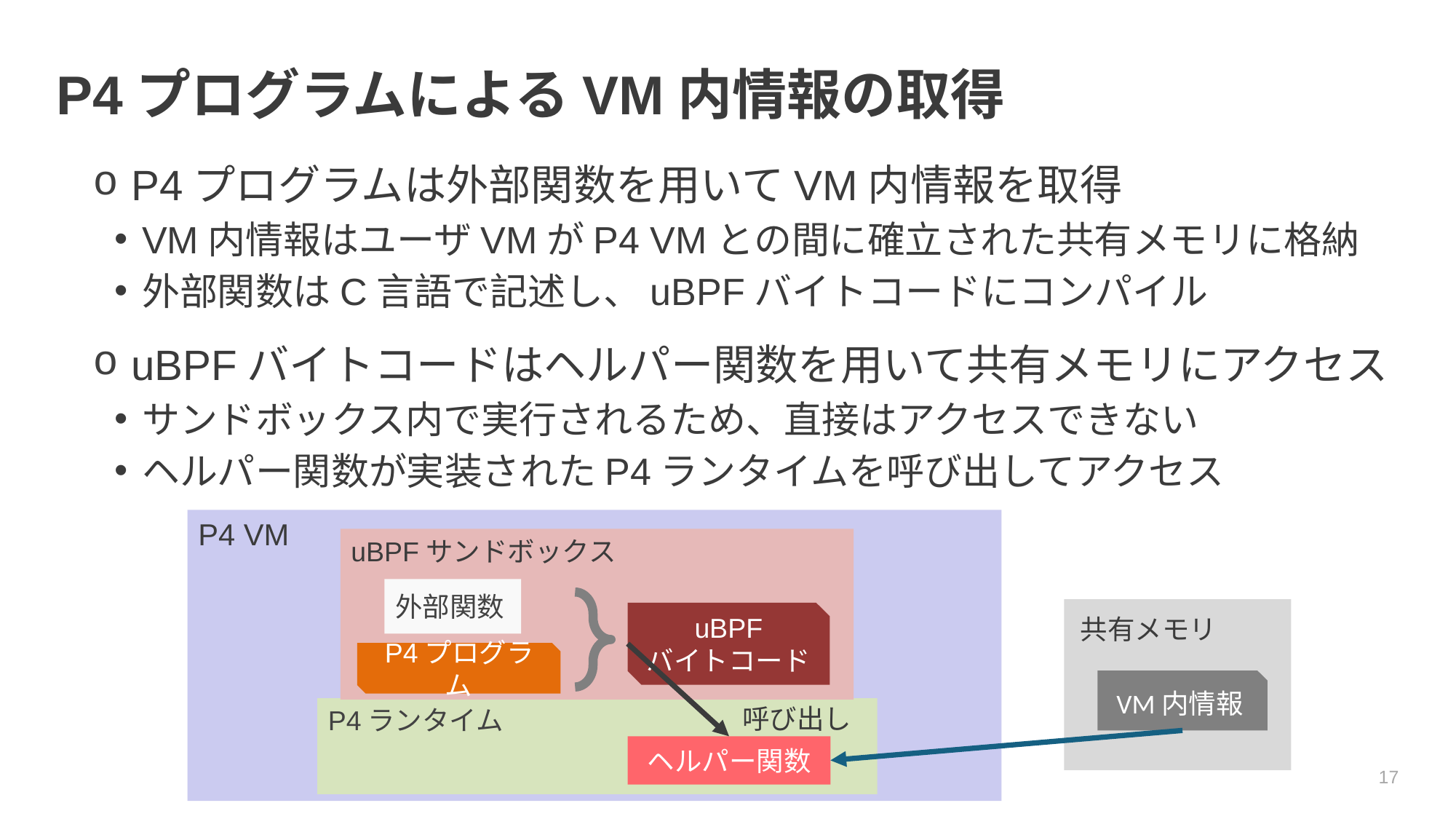

# P4プログラムによるVM内情報の取得
P4プログラムは外部関数を用いてVM内情報を取得
VM内情報はユーザVMがP4 VMとの間に確立された共有メモリに格納
外部関数はC言語で記述し、uBPFバイトコードにコンパイル
uBPFバイトコードはヘルパー関数を用いて共有メモリにアクセス
サンドボックス内で実行されるため、直接はアクセスできない
ヘルパー関数が実装されたP4ランタイムを呼び出してアクセス
P4 VM
uBPFサンドボックス
外部関数

共有メモリ
uBPF
バイトコード
P4プログラム
VM内情報
呼び出し
P4ランタイム
ヘルパー関数
17